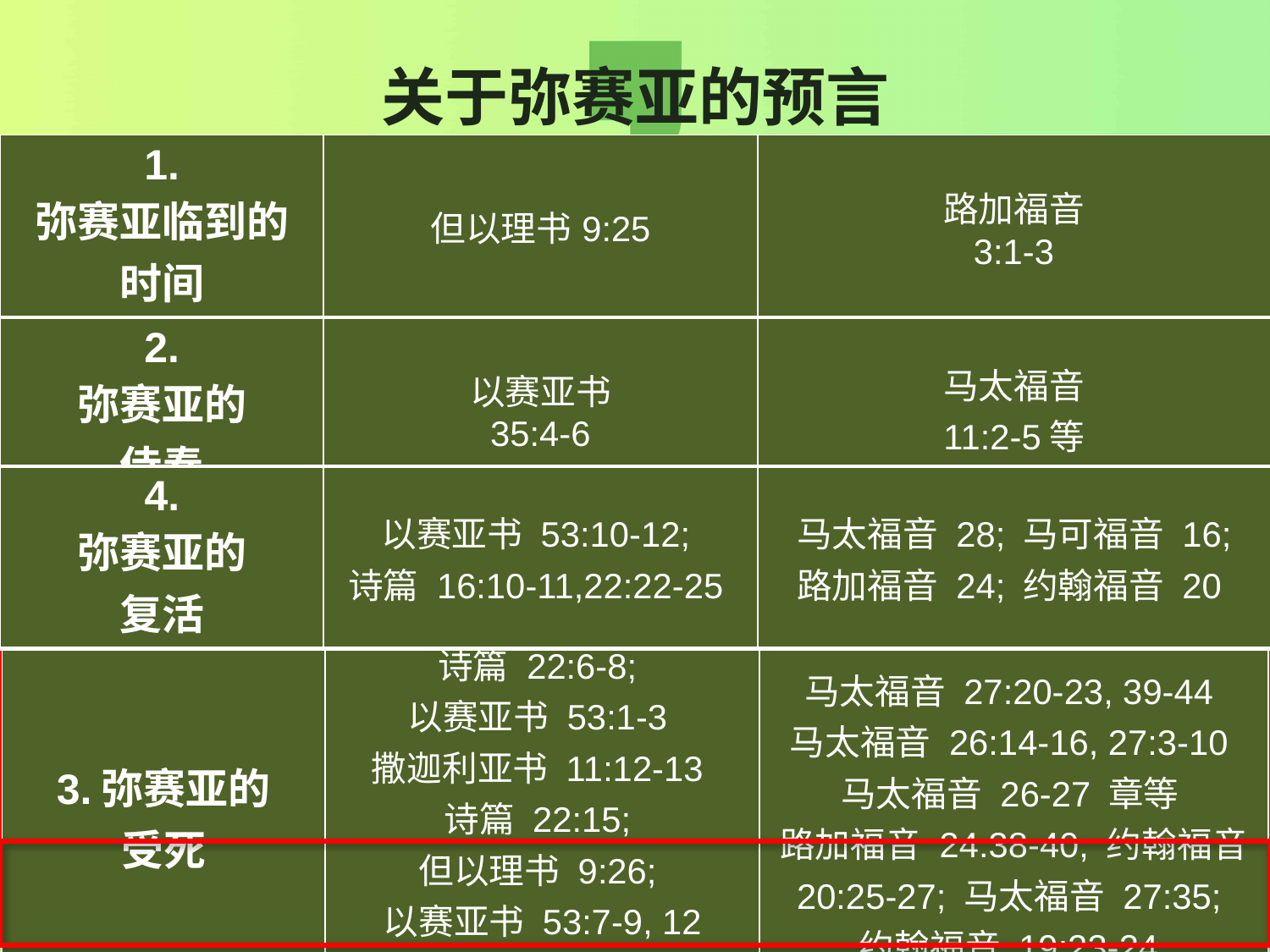

# 关于弥赛亚的预言
| 1. 弥赛亚临到的 时间 | 但以理书9:25 | 路加福音 3:1-3 |
| --- | --- | --- |
| 2. 弥赛亚的 侍奉 | 以赛亚书 35:4-6 | 马太福音 11:2-5等 |
| 弥赛亚的出生 | 预言的出处 | 应验 |
| --- | --- | --- |
| 1. 亚伯拉罕的后裔 | 创世记 22:18 | 马太福音 1:1, 6 等 |
| 2. 大卫的后裔 | 以赛亚书 9:7, 11:1 等 | 马太福音 1:1-2 等 |
| 3. 出自童女 | 以赛亚书 7:14 | 马太福音 1:18-25 路加福音 1:31-35 |
| 4. 生在伯利恒 | 弥迦书 5:2 | 马太福音 2:1 路加福音 2:1 |
| 弥赛亚临到的时间 | 预言的出处 | 应验 |
| 6. 在但以理书中的七十个“七”，经过 69 个之后开始侍奉 | 但以理书 9:24-25 | 路加福音 3:1-3 |
| 弥赛亚的侍奉 | 预言的出处 | 应验 |
| 7. 施行神迹，包括医好瞎子、聋子、瘸子和哑巴 | 以赛亚书 35:4-6 | 马太福音 11:2-5 等 |
| 弥赛亚受死 | 预言的出处 | 应验 |
| 8. 被大多数犹太人拒绝 | 诗篇 22:6-8; 以赛亚书 53:1-3 | 马太福音 27:20-23, 39-44 |
| 9. 弥赛亚遭背叛，卖了 30 块银 子，银子被扔进圣殿 | 撒迦利亚书 11:12-13 | 马太福音 26:14-16, 27:3-10 |
| 10. 被当作罪犯判决，惨死 | 诗篇 22:15; 但以理书 9:26; 以赛亚书 53:7-9, 12 | 马太福音 26—27 章等 |
| 11. 钉十字架:手脚被扎，剥光衣 物，里衣被拈阄 | 诗篇 22:16-18 | 路加福音 24:38-40; 约翰福音 20:25-27; 马太福音 27:35; 约翰福音 19:23-24 |
| 12. 被上帝弃绝 |  |  |
| 13. 与财主同埋 |  |  |
| 弥赛亚复活 | 预言的出处 | 应验 |
| 14. 复活 | 以赛亚书 53:10-12; 诗篇 16:10-11,22:22-25 | 马太福音 28; 马可福音 16; 路加福音 24; 约翰福音 20 |

| 4. 弥赛亚的 复活 | 以赛亚书 53:10-12; 诗篇 16:10-11,22:22-25 | 马太福音 28; 马可福音 16; 路加福音 24; 约翰福音 20 |
| --- | --- | --- |

| 3.弥赛亚的 受死 | 诗篇 22:6-8; 以赛亚书 53:1-3 撒迦利亚书 11:12-13 诗篇 22:15; 但以理书 9:26; 以赛亚书 53:7-9, 12 诗篇 22:16-18 | 马太福音 27:20-23, 39-44 马太福音 26:14-16, 27:3-10 马太福音 26-27 章等 路加福音 24:38-40; 约翰福音 20:25-27; 马太福音 27:35; 约翰福音 19:23-24 |
| --- | --- | --- |